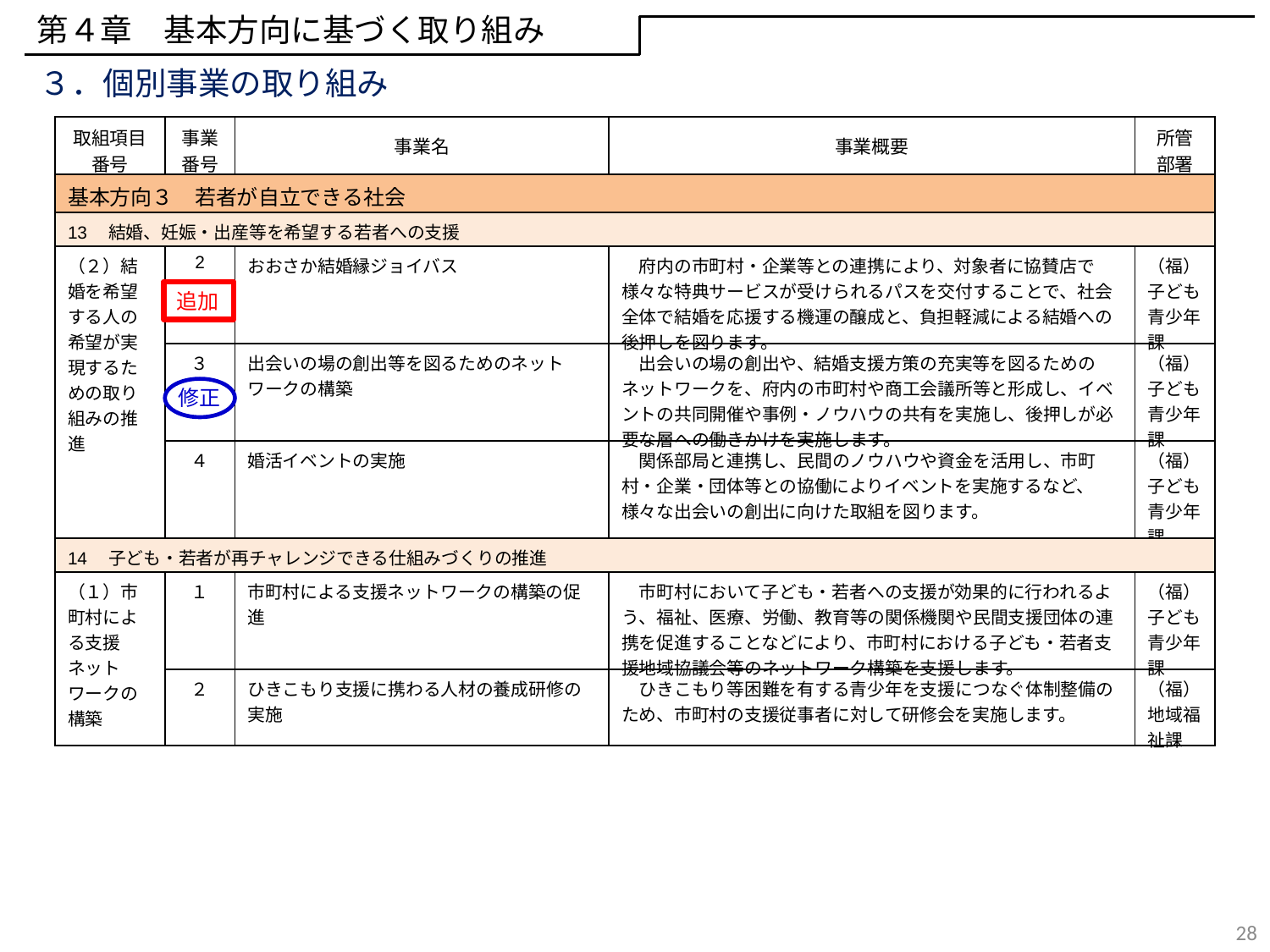

第４章　基本方向に基づく取り組み
３．個別事業の取り組み
| 取組項目 番号 | 事業 番号 | 事業名 | 事業概要 | 所管 部署 |
| --- | --- | --- | --- | --- |
| 基本方向３　若者が自立できる社会 |  |  |  |  |
| 13　結婚、妊娠・出産等を希望する若者への支援 |  |  |  |  |
| （２）結婚を希望する人の希望が実現するための取り組みの推進 | 2 | おおさか結婚縁ジョイバス | 府内の市町村・企業等との連携により、対象者に協賛店で様々な特典サービスが受けられるパスを交付することで、社会全体で結婚を応援する機運の醸成と、負担軽減による結婚への後押しを図ります。 | （福）子ども青少年課 |
|  | ３ | 出会いの場の創出等を図るためのネットワークの構築 | 出会いの場の創出や、結婚支援方策の充実等を図るためのネットワークを、府内の市町村や商工会議所等と形成し、イベントの共同開催や事例・ノウハウの共有を実施し、後押しが必要な層への働きかけを実施します。 | （福）子ども青少年課 |
|  | ４ | 婚活イベントの実施 | 関係部局と連携し、民間のノウハウや資金を活用し、市町村・企業・団体等との協働によりイベントを実施するなど、様々な出会いの創出に向けた取組を図ります。 | （福）子ども青少年課 |
| 14　子ども・若者が再チャレンジできる仕組みづくりの推進 |  |  |  |  |
| （１）市町村による支援ネットワークの構築 | １ | 市町村による支援ネットワークの構築の促進 | 市町村において子ども・若者への支援が効果的に行われるよう、福祉、医療、労働、教育等の関係機関や民間支援団体の連携を促進することなどにより、市町村における子ども・若者支援地域協議会等のネットワーク構築を支援します。 | （福）子ども青少年課 |
|  | ２ | ひきこもり支援に携わる人材の養成研修の実施 | ひきこもり等困難を有する青少年を支援につなぐ体制整備のため、市町村の支援従事者に対して研修会を実施します。 | （福）地域福祉課 |
追加

修正
28